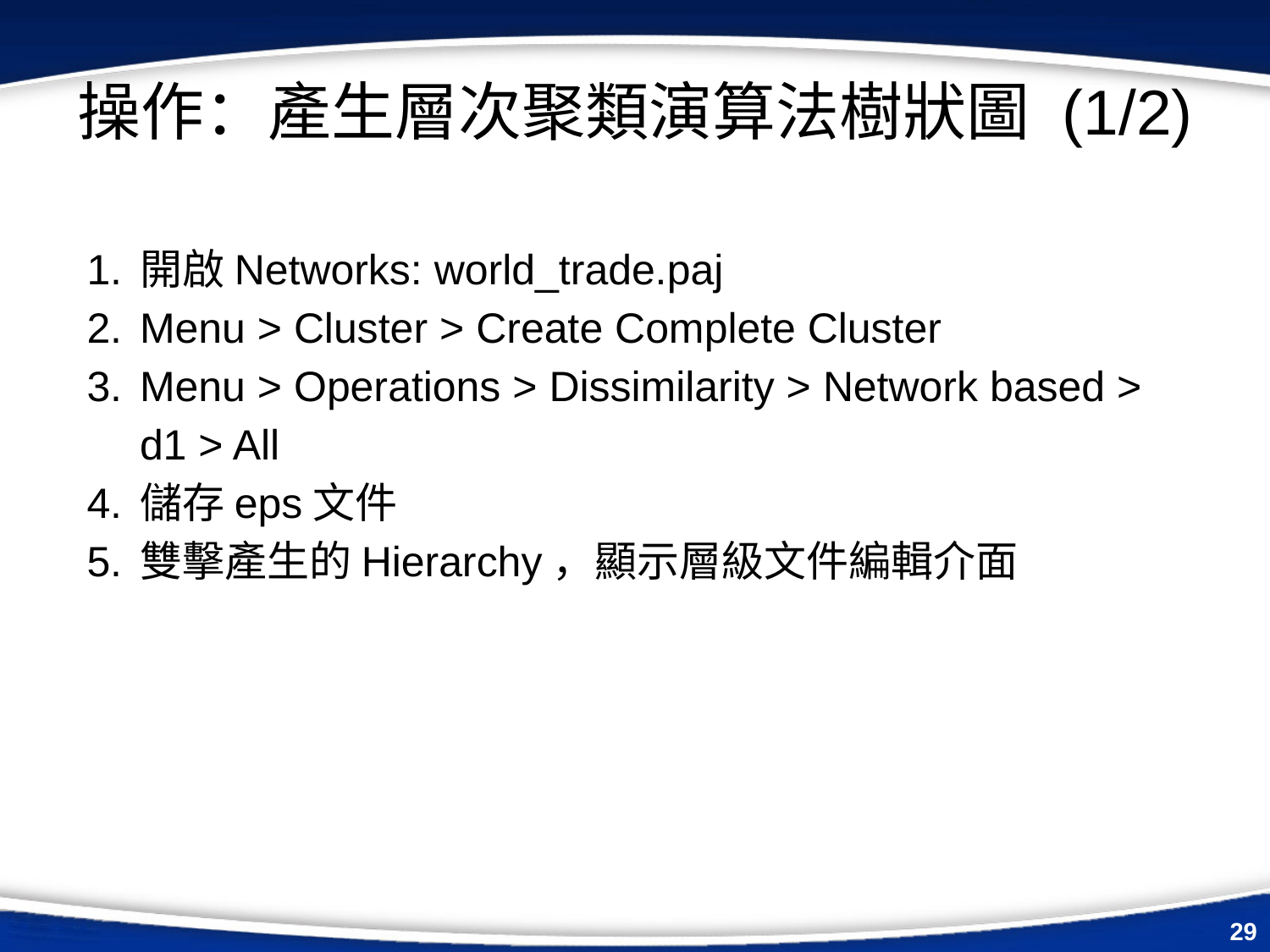

# 操作：產生層次聚類演算法樹狀圖 (1/2)
開啟Networks: world_trade.paj
Menu > Cluster > Create Complete Cluster
Menu > Operations > Dissimilarity > Network based > d1 > All
儲存eps文件
雙擊產生的Hierarchy，顯示層級文件編輯介面
29